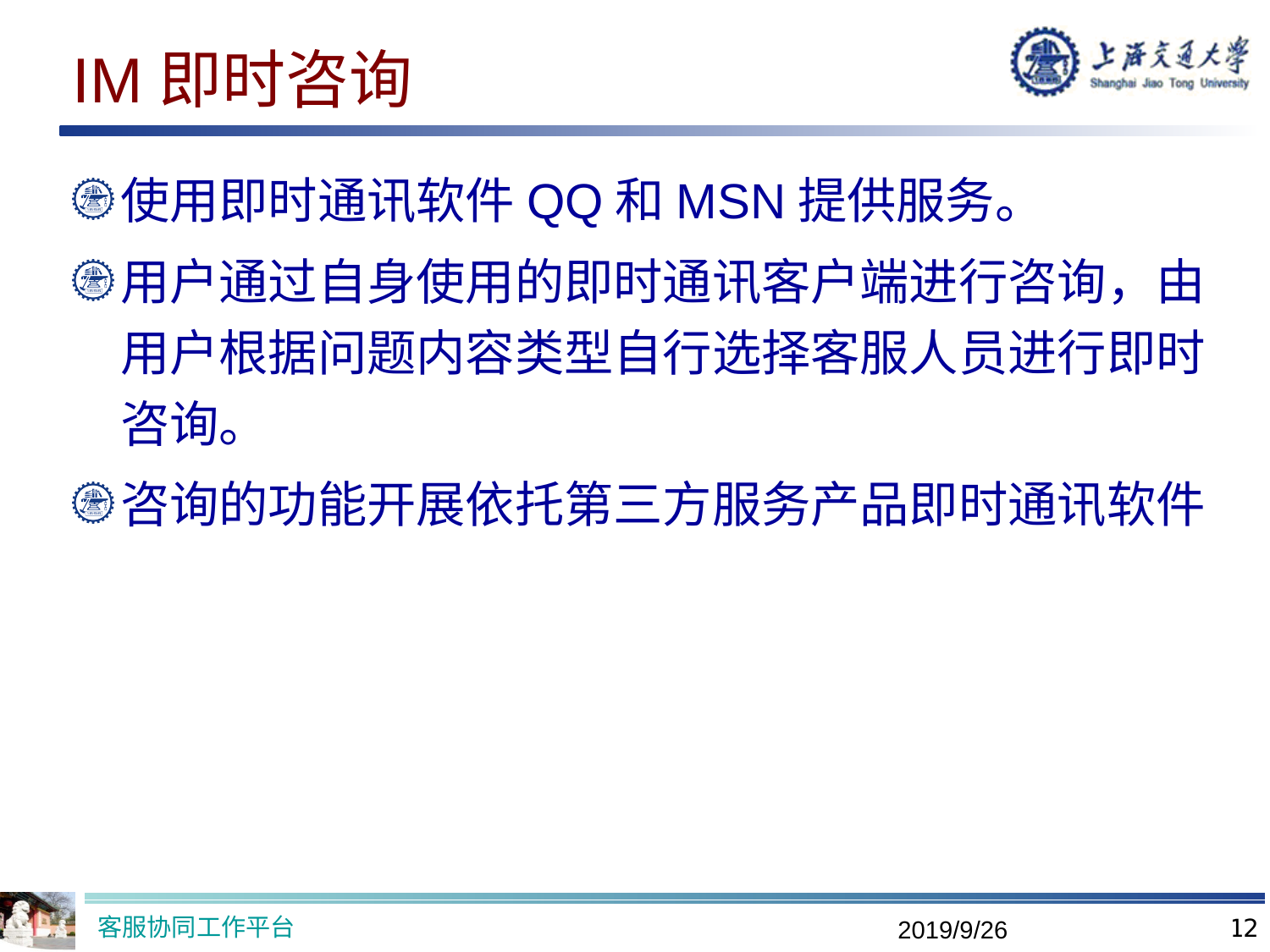

# IM即时咨询
使用即时通讯软件QQ和MSN提供服务。
用户通过自身使用的即时通讯客户端进行咨询，由用户根据问题内容类型自行选择客服人员进行即时咨询。
咨询的功能开展依托第三方服务产品即时通讯软件

客服协同工作平台
12
2019/9/26